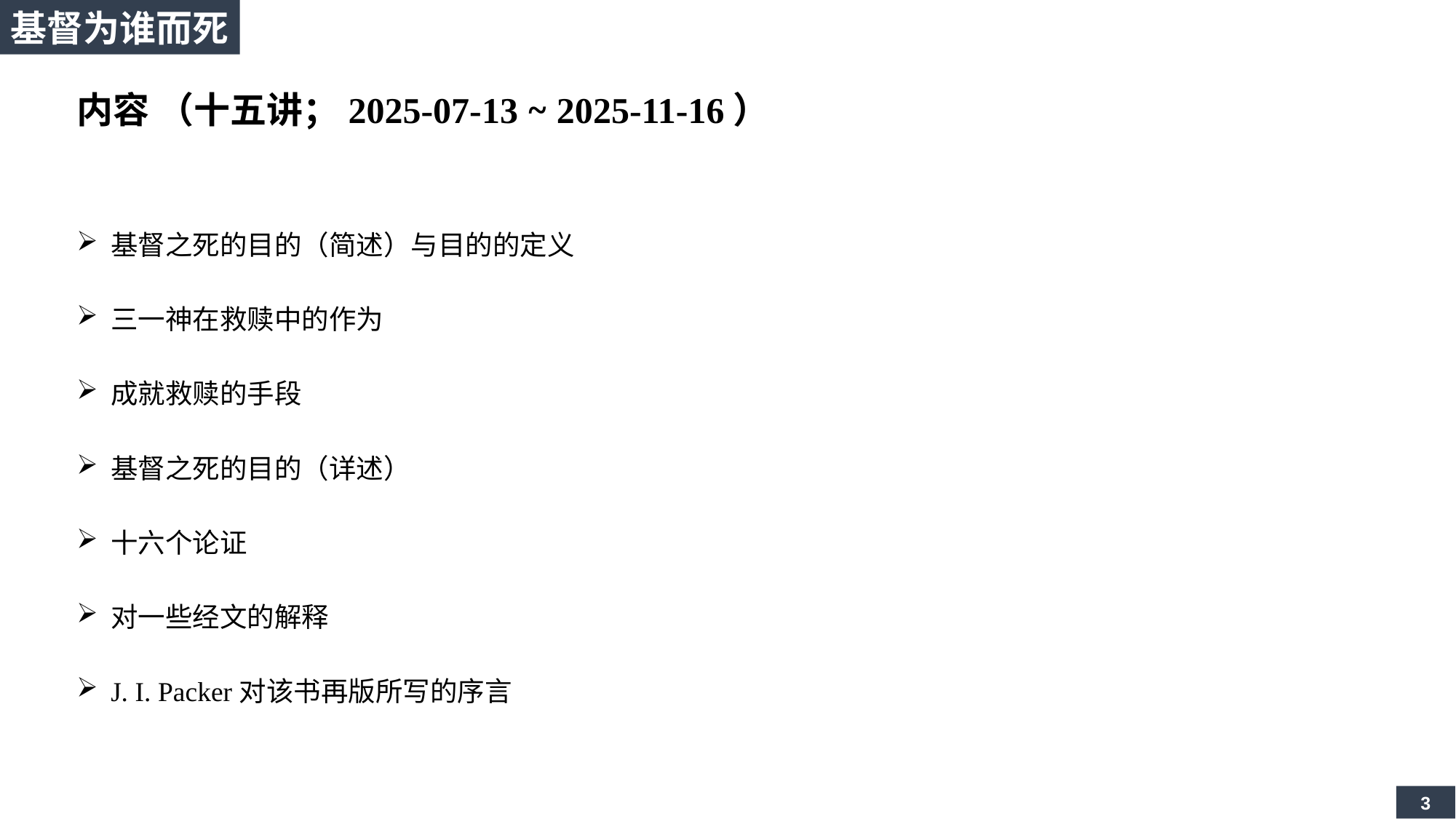

基督为谁而死
内容 （十五讲；2025-07-13 ⁓ 2025-11-16）

基督之死的目的（简述）与目的的定义
三一神在救赎中的作为
成就救赎的手段
基督之死的目的（详述）
十六个论证
对一些经文的解释
J. I. Packer对该书再版所写的序言
3